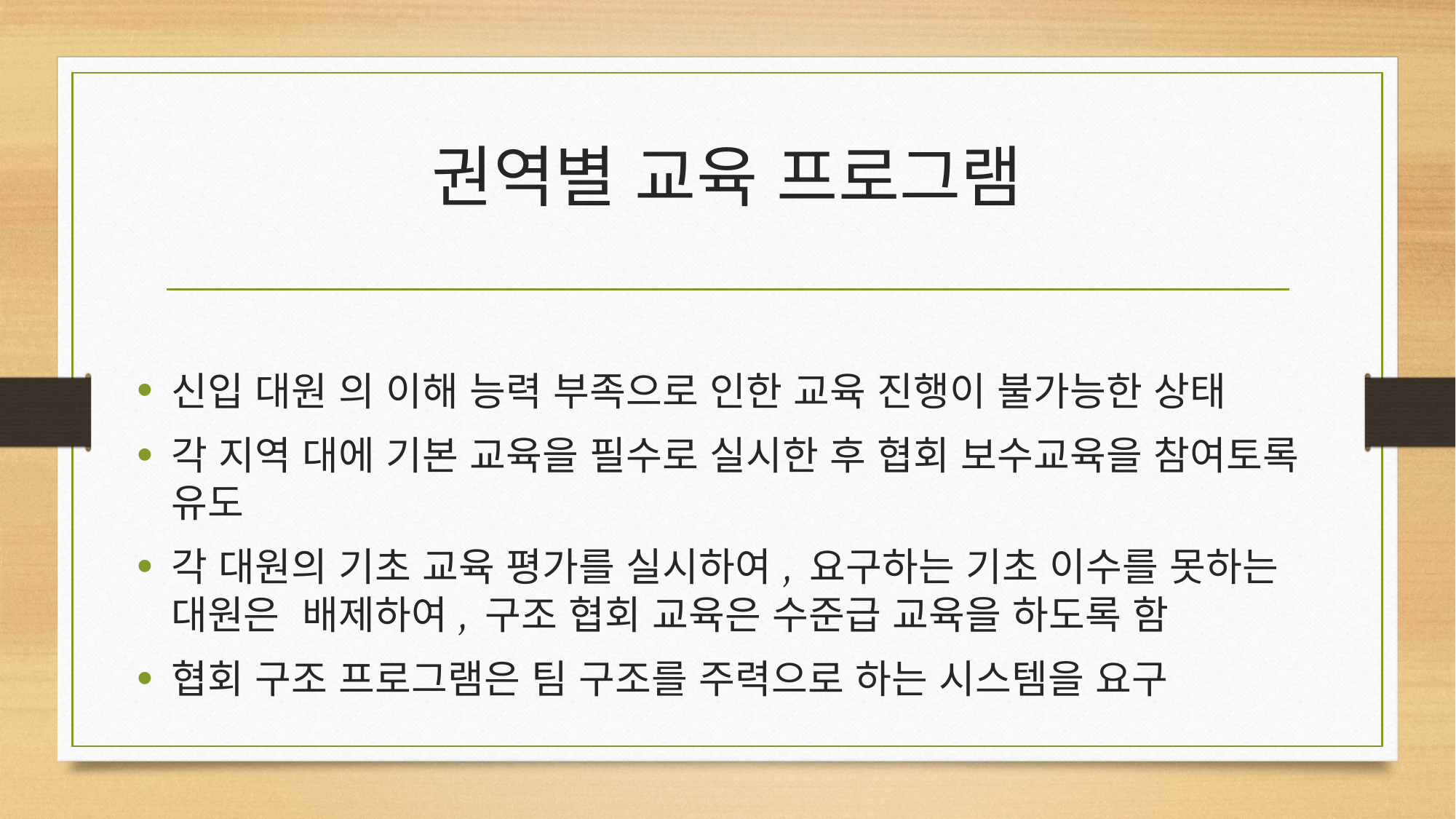

# 권역별 교육 프로그램
신입 대원 의 이해 능력 부족으로 인한 교육 진행이 불가능한 상태
각 지역 대에 기본 교육을 필수로 실시한 후 협회 보수교육을 참여토록 유도
각 대원의 기초 교육 평가를 실시하여, 요구하는 기초 이수를 못하는 대원은  배제하여, 구조 협회 교육은 수준급 교육을 하도록 함
협회 구조 프로그램은 팀 구조를 주력으로 하는 시스템을 요구